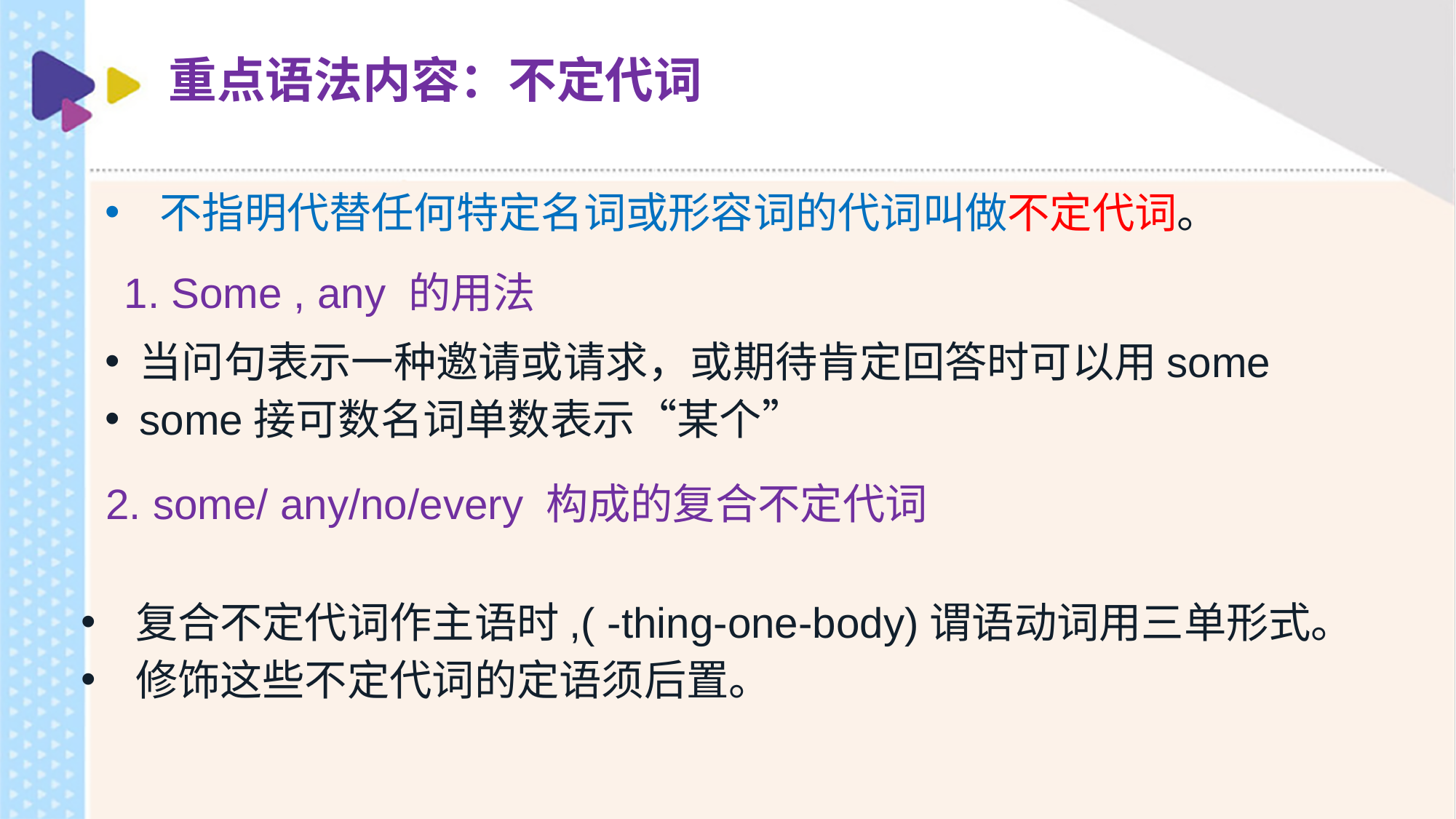

重点语法内容：不定代词
不指明代替任何特定名词或形容词的代词叫做不定代词。
1. Some , any 的用法
当问句表示一种邀请或请求，或期待肯定回答时可以用some
some接可数名词单数表示“某个”
2. some/ any/no/every 构成的复合不定代词
复合不定代词作主语时,( -thing-one-body)谓语动词用三单形式。
修饰这些不定代词的定语须后置。